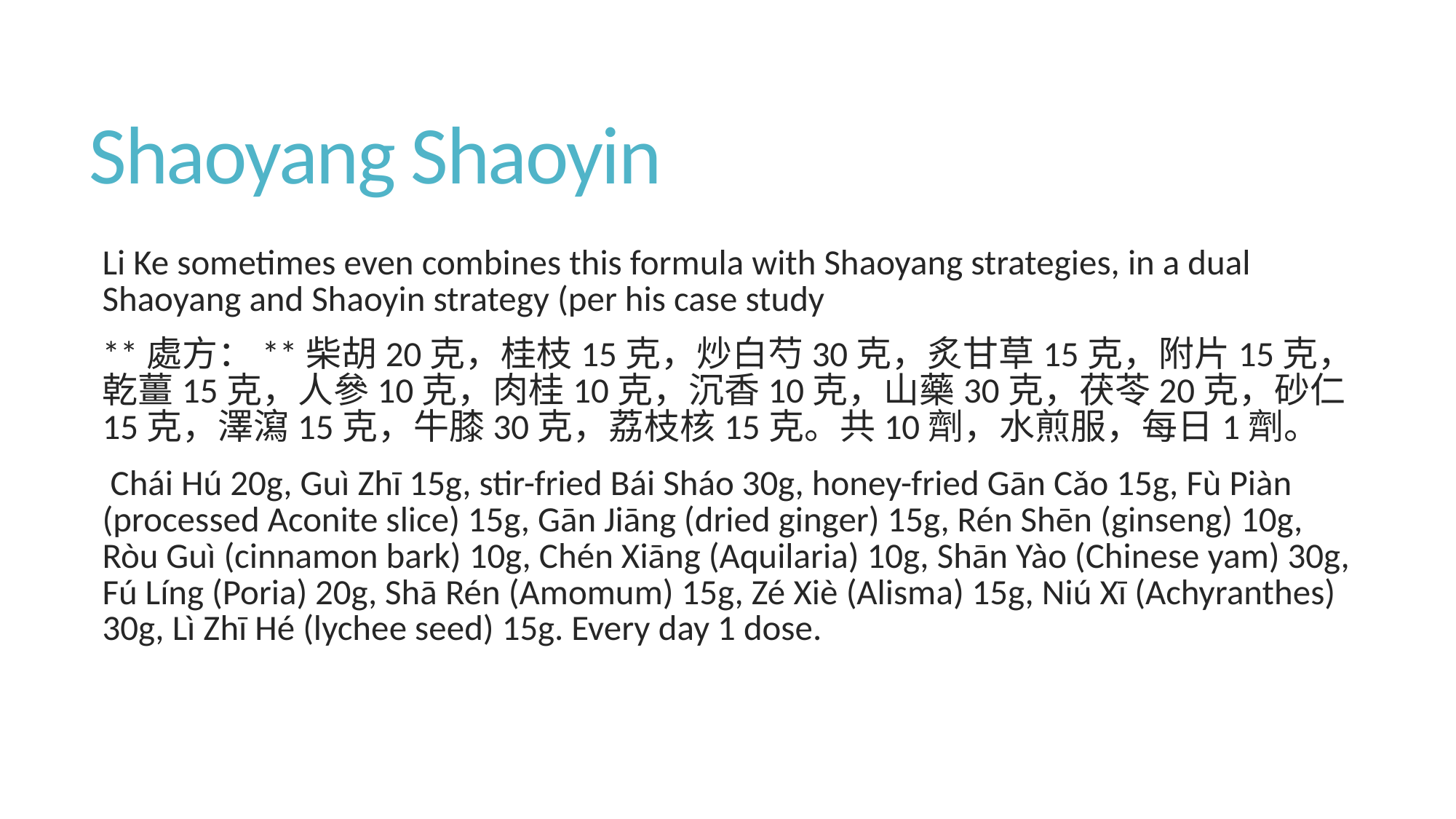

# Shaoyang Shaoyin
Li Ke sometimes even combines this formula with Shaoyang strategies, in a dual Shaoyang and Shaoyin strategy (per his case study
**處方：**柴胡20克，桂枝15克，炒白芍30克，炙甘草15克，附片15克，乾薑15克，人參10克，肉桂10克，沉香10克，山藥30克，茯苓20克，砂仁15克，澤瀉15克，牛膝30克，荔枝核15克。共10劑，水煎服，每日1劑。
 Chái Hú 20g, Guì Zhī 15g, stir-fried Bái Sháo 30g, honey-fried Gān Cǎo 15g, Fù Piàn (processed Aconite slice) 15g, Gān Jiāng (dried ginger) 15g, Rén Shēn (ginseng) 10g, Ròu Guì (cinnamon bark) 10g, Chén Xiāng (Aquilaria) 10g, Shān Yào (Chinese yam) 30g, Fú Líng (Poria) 20g, Shā Rén (Amomum) 15g, Zé Xiè (Alisma) 15g, Niú Xī (Achyranthes) 30g, Lì Zhī Hé (lychee seed) 15g. Every day 1 dose.